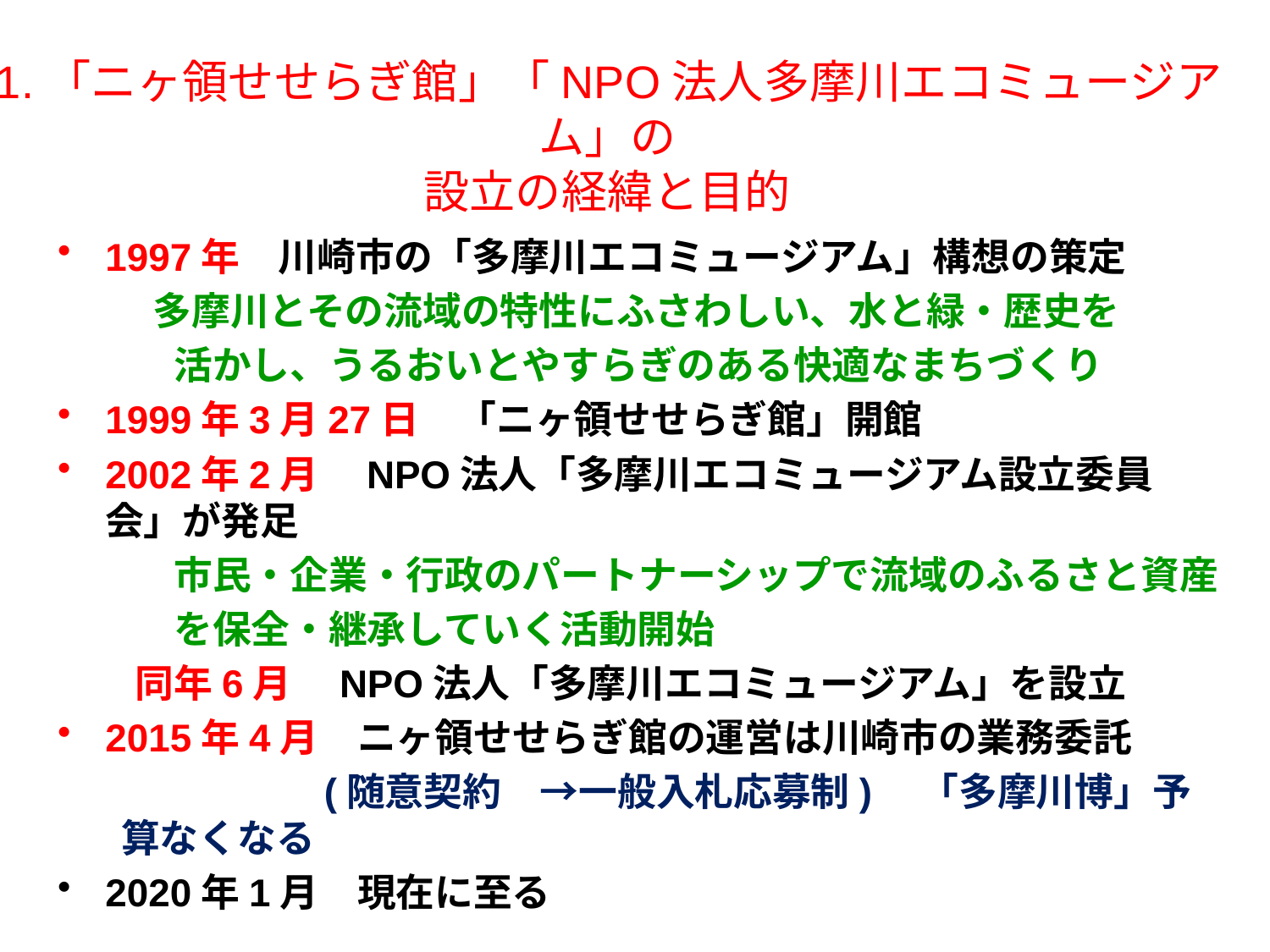

# 1.「ニヶ領せせらぎ館」「NPO法人多摩川エコミュージアム」の 設立の経緯と目的
1997年　川崎市の「多摩川エコミュージアム」構想の策定
　　  多摩川とその流域の特性にふさわしい、水と緑・歴史を
　　　活かし、うるおいとやすらぎのある快適なまちづくり
1999年3月27日　「ニヶ領せせらぎ館」開館
2002年2月　NPO法人「多摩川エコミュージアム設立委員会」が発足
　　　市民・企業・行政のパートナーシップで流域のふるさと資産
　　　を保全・継承していく活動開始
　　同年6月　NPO法人「多摩川エコミュージアム」を設立
2015年4月　ニヶ領せせらぎ館の運営は川崎市の業務委託
　　　　　(随意契約　→一般入札応募制)　「多摩川博」予算なくなる
2020年1月　現在に至る